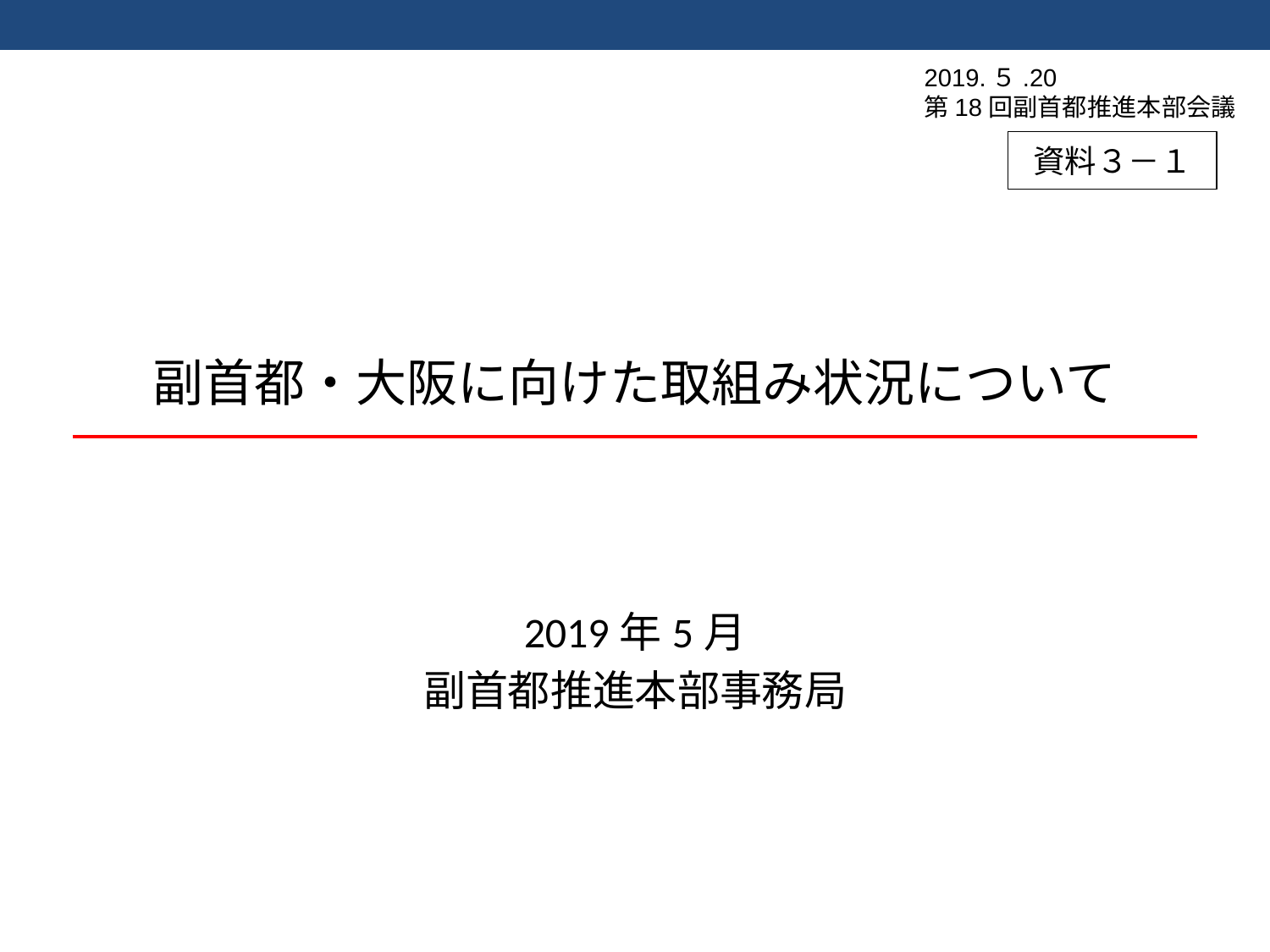

2019.５.20
第18回副首都推進本部会議
資料３－１
# 副首都・大阪に向けた取組み状況について

2019年5月
副首都推進本部事務局